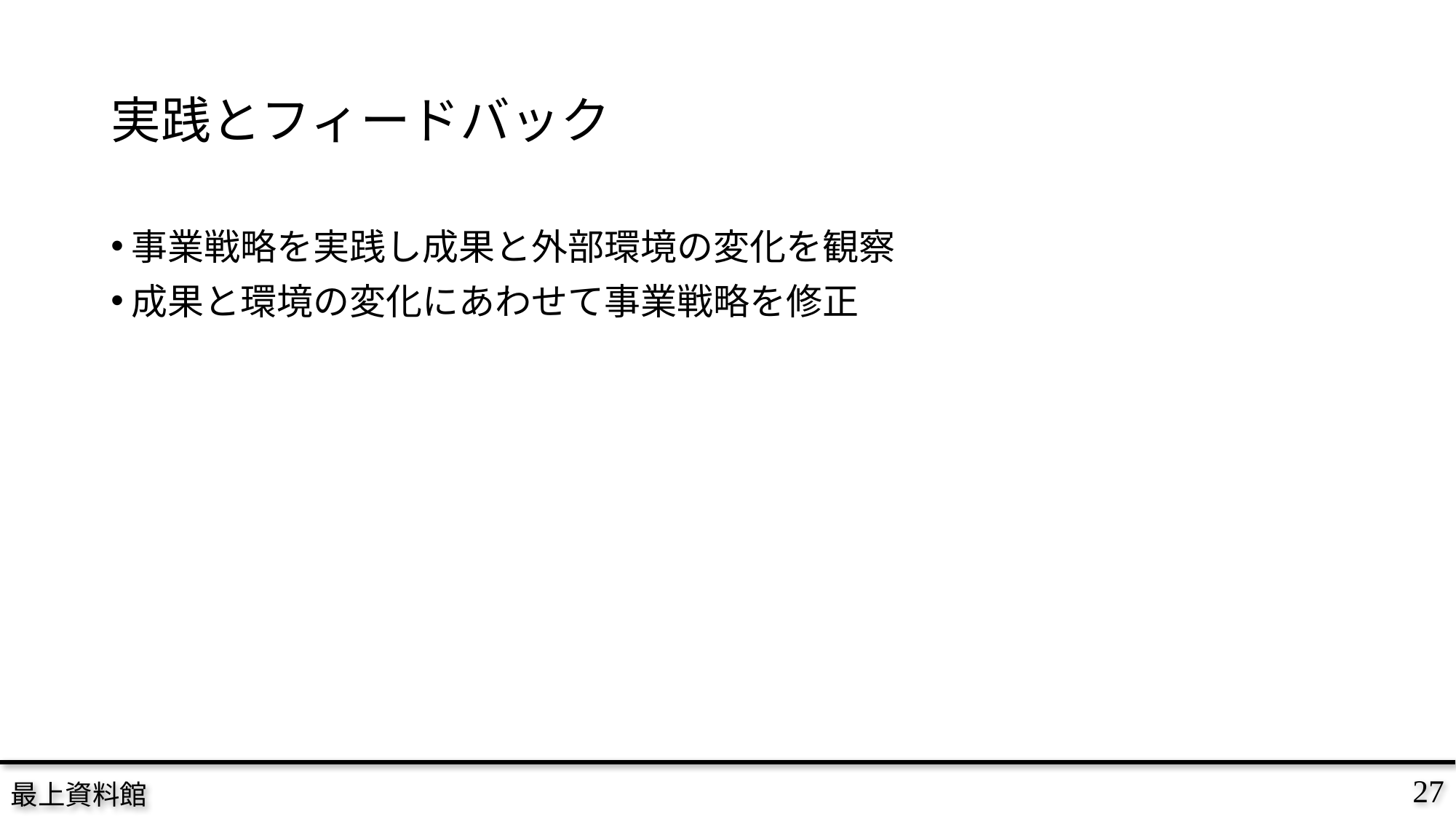

# 実践とフィードバック
事業戦略を実践し成果と外部環境の変化を観察
成果と環境の変化にあわせて事業戦略を修正